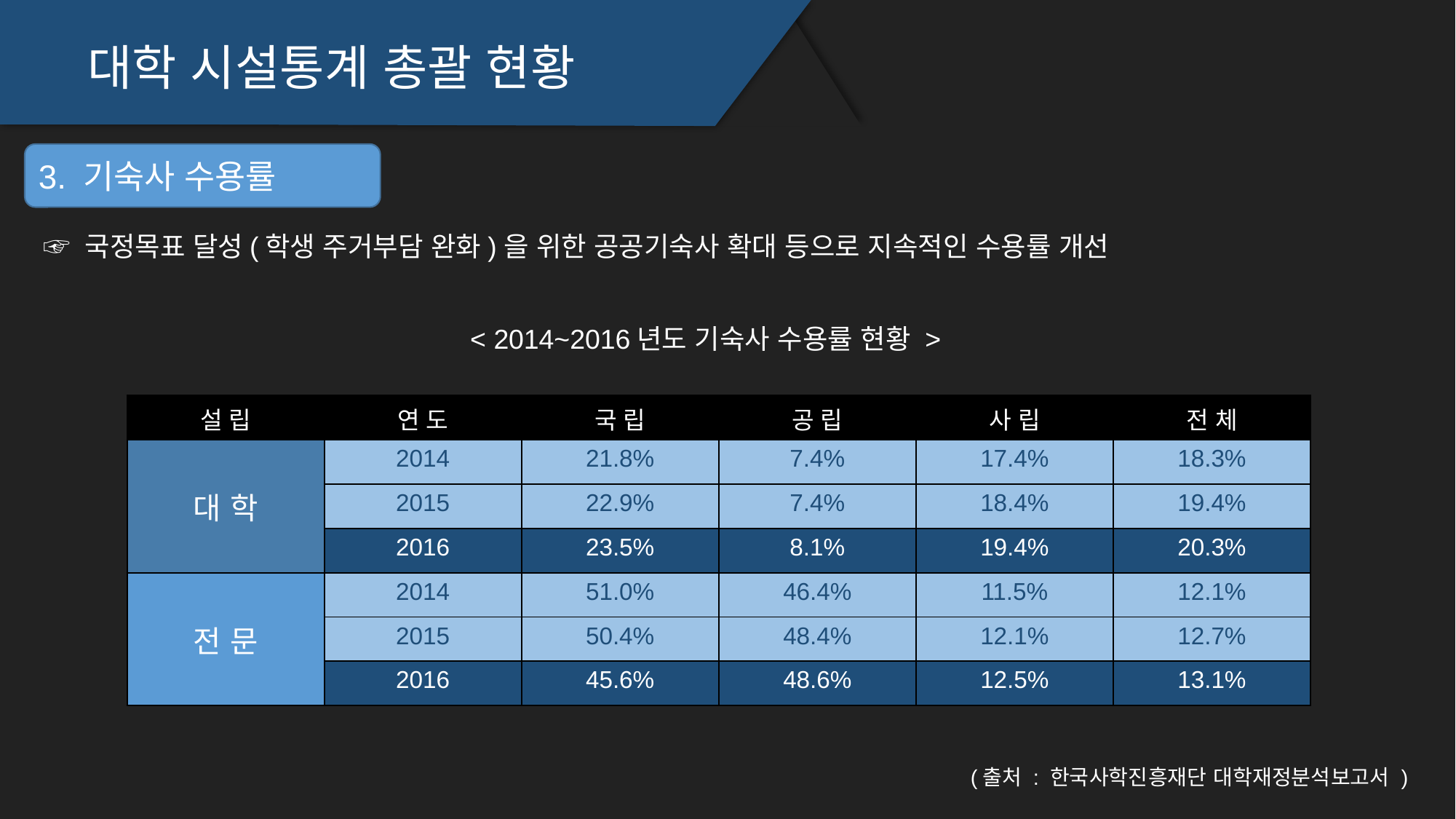

대학 시설통계 총괄 현황
3. 기숙사 수용률
☞ 국정목표 달성(학생 주거부담 완화)을 위한 공공기숙사 확대 등으로 지속적인 수용률 개선
 < 2014~2016년도 기숙사 수용률 현황 >
| 설 립 | 연 도 | 국 립 | 공 립 | 사 립 | 전 체 |
| --- | --- | --- | --- | --- | --- |
| 대 학 | 2014 | 21.8% | 7.4% | 17.4% | 18.3% |
|  | 2015 | 22.9% | 7.4% | 18.4% | 19.4% |
|  | 2016 | 23.5% | 8.1% | 19.4% | 20.3% |
| 전 문 | 2014 | 51.0% | 46.4% | 11.5% | 12.1% |
|  | 2015 | 50.4% | 48.4% | 12.1% | 12.7% |
|  | 2016 | 45.6% | 48.6% | 12.5% | 13.1% |
(출처 : 한국사학진흥재단 대학재정분석보고서 )